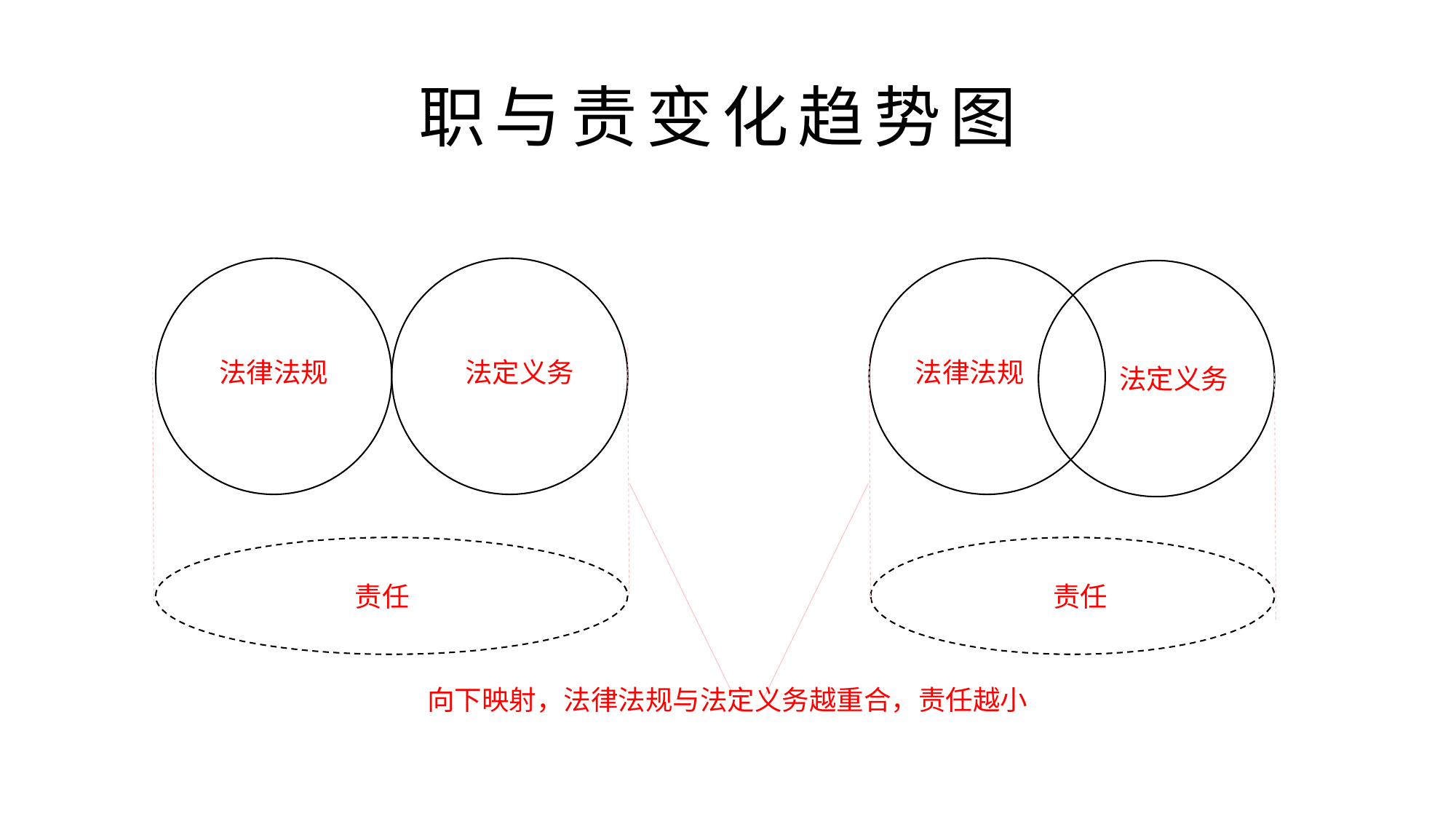

职与责变化趋势图

法律法规
法定义务
法律法规
法定义务

责任
责任
向下映射，法律法规与法定义务越重合，责任越小